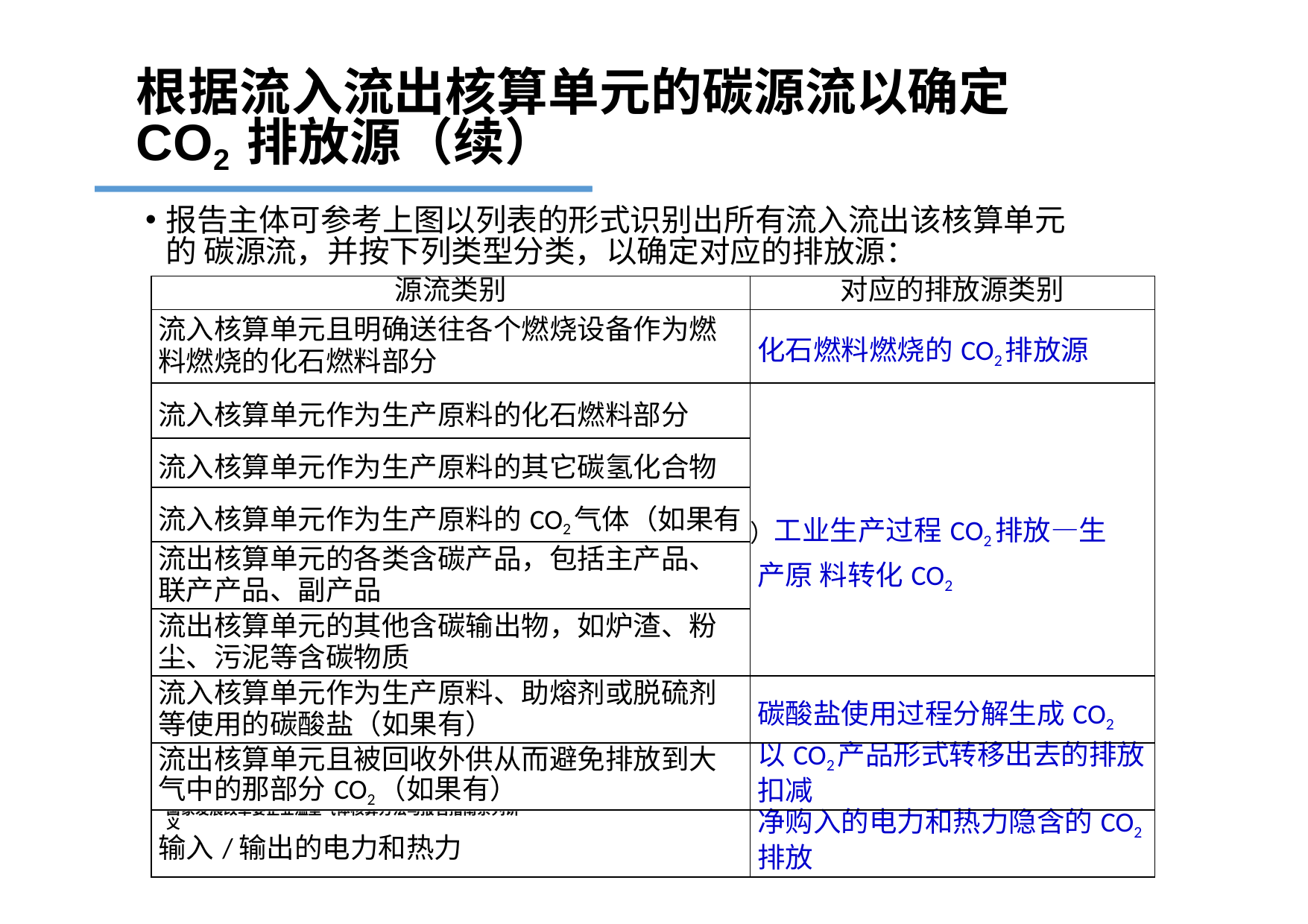

# 根据流入流出核算单元的碳源流以确定CO2 排放源（续）

报告主体可参考上图以列表的形式识别出所有流入流出该核算单元的 碳源流，并按下列类型分类，以确定对应的排放源：
| 源流类别 | 对应的排放源类别 |
| --- | --- |
| 流入核算单元且明确送往各个燃烧设备作为燃 料燃烧的化石燃料部分 | 化石燃料燃烧的CO2排放源 |
| 流入核算单元作为生产原料的化石燃料部分 | ）工业生产过程CO2排放—生产原 料转化CO2 |
| 流入核算单元作为生产原料的其它碳氢化合物 |  |
| 流入核算单元作为生产原料的CO2气体（如果有 |  |
| 流出核算单元的各类含碳产品，包括主产品、 联产产品、副产品 |  |
| 流出核算单元的其他含碳输出物，如炉渣、粉 尘、污泥等含碳物质 |  |
| 流入核算单元作为生产原料、助熔剂或脱硫剂 等使用的碳酸盐（如果有） | 碳酸盐使用过程分解生成CO2 |
| 流出核算单元且被回收外供从而避免排放到大 气中的那部分CO2（如果有） | 以CO2产品形式转移出去的排放 扣减 |
| 输入/输出的电力和热力 | 净购入的电力和热力隐含的CO2 排放 |

国家发展改革委企业温室气体核算方法与报告指南系列讲义